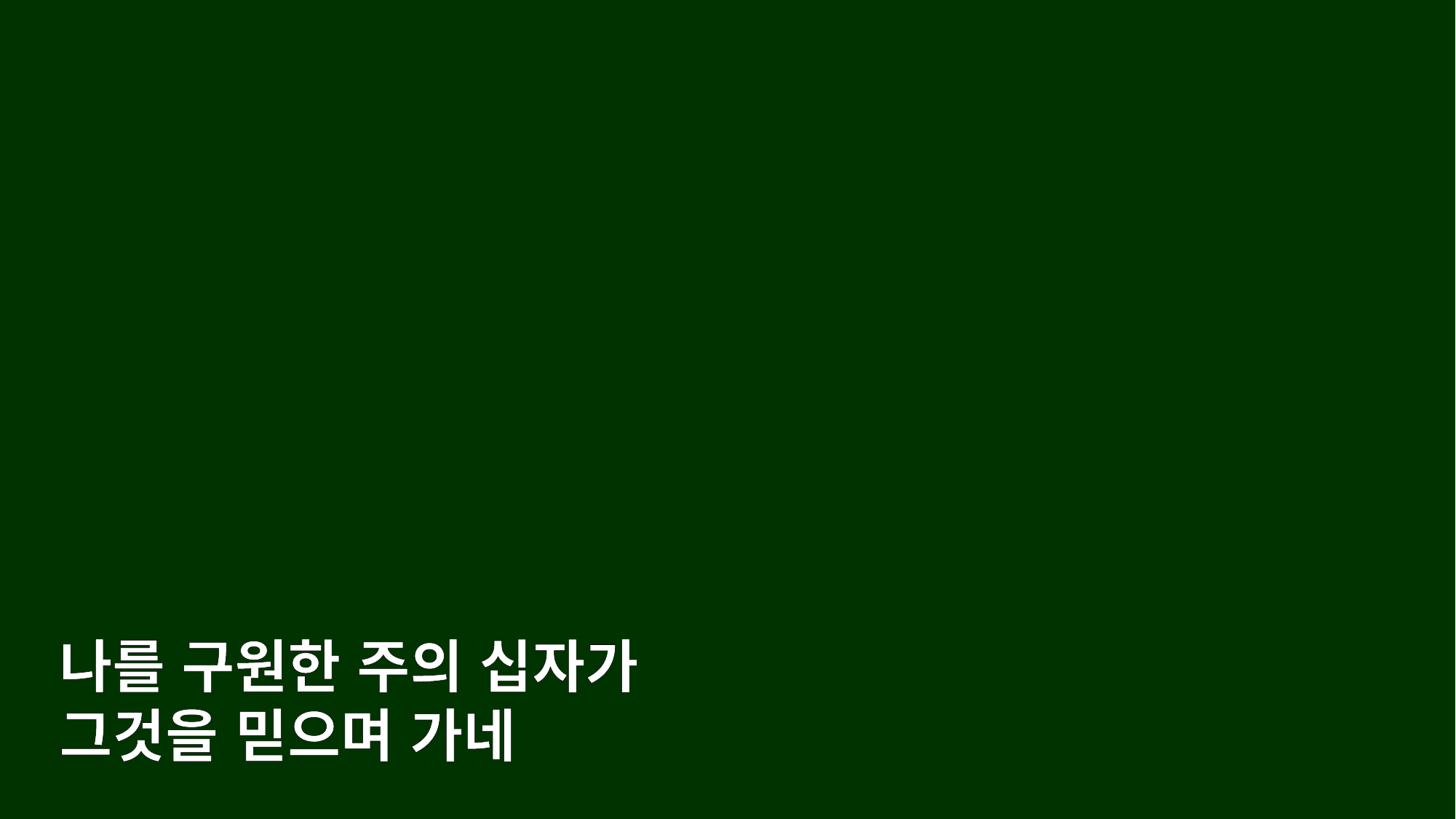

나를 구원한 주의 십자가
그것을 믿으며 가네